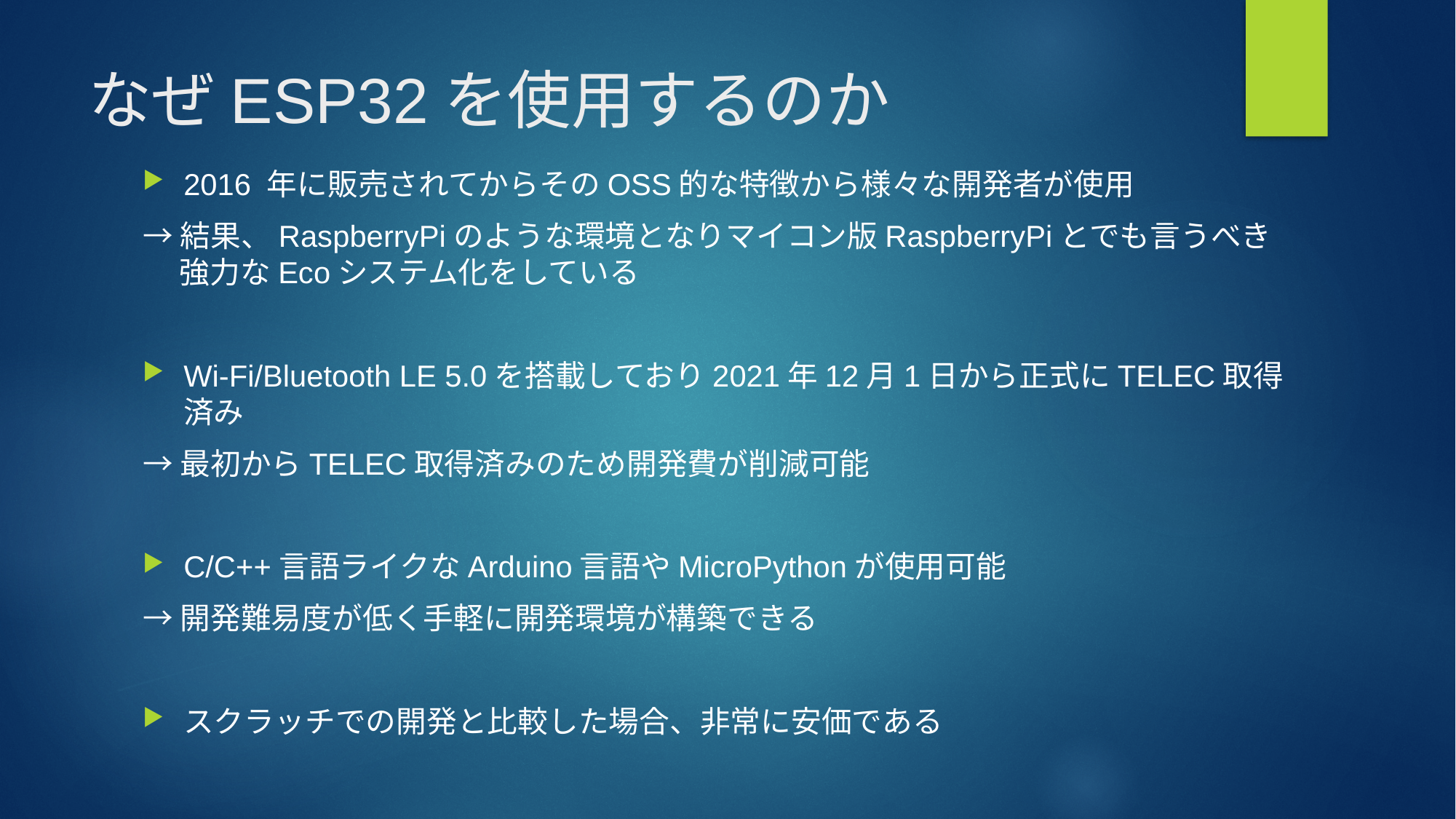

# なぜESP32を使用するのか
2016 年に販売されてからそのOSS的な特徴から様々な開発者が使用
→結果、RaspberryPiのような環境となりマイコン版RaspberryPiとでも言うべき
　 強力なEcoシステム化をしている

Wi-Fi/Bluetooth LE 5.0を搭載しており2021年12月1日から正式にTELEC取得済み
→最初からTELEC取得済みのため開発費が削減可能

C/C++言語ライクなArduino言語やMicroPythonが使用可能
→開発難易度が低く手軽に開発環境が構築できる

スクラッチでの開発と比較した場合、非常に安価である